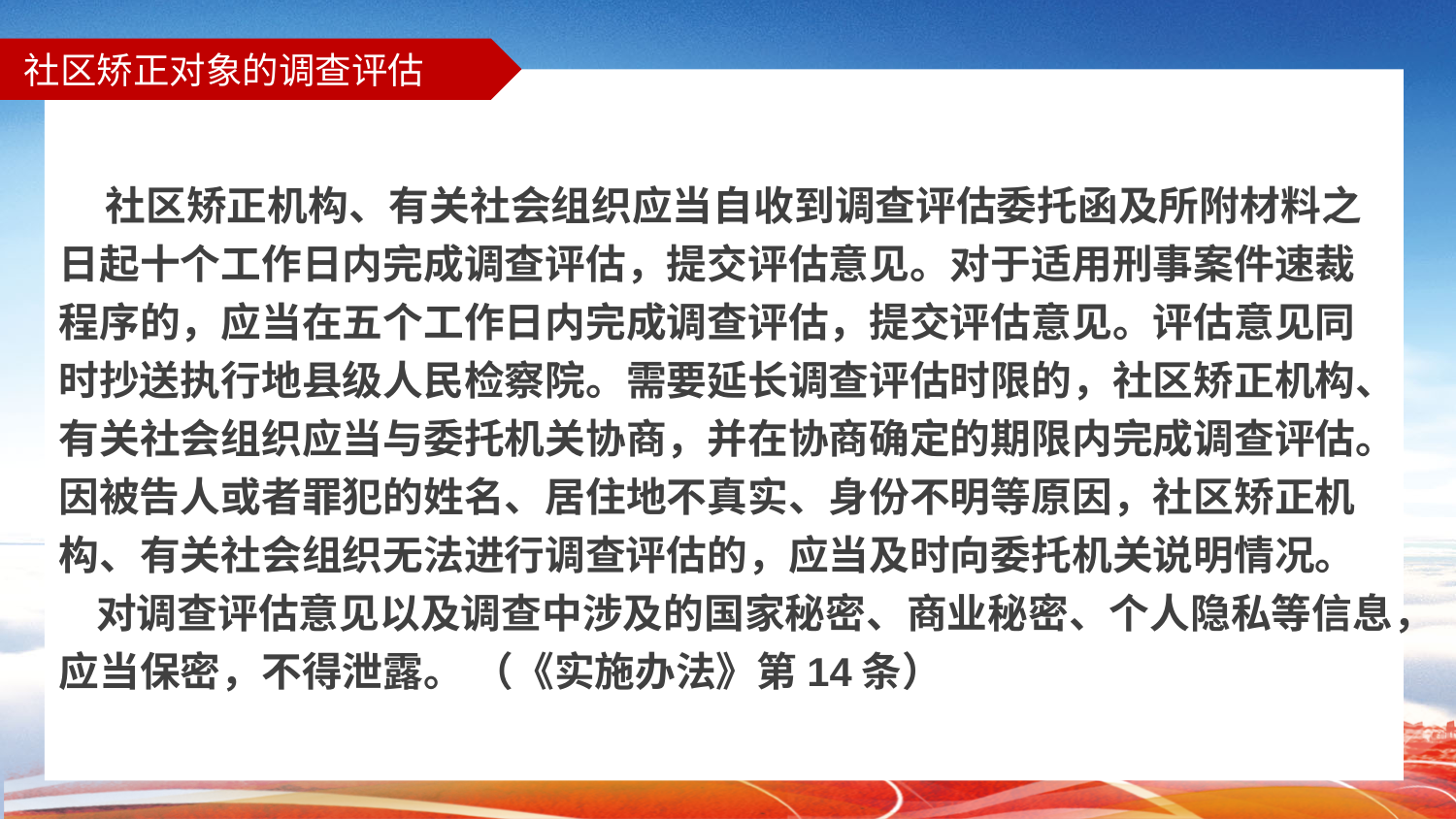

# 社区矫正对象的调查评估
    社区矫正机构、有关社会组织应当自收到调查评估委托函及所附材料之日起十个工作日内完成调查评估，提交评估意见。对于适用刑事案件速裁程序的，应当在五个工作日内完成调查评估，提交评估意见。评估意见同时抄送执行地县级人民检察院。需要延长调查评估时限的，社区矫正机构、有关社会组织应当与委托机关协商，并在协商确定的期限内完成调查评估。因被告人或者罪犯的姓名、居住地不真实、身份不明等原因，社区矫正机构、有关社会组织无法进行调查评估的，应当及时向委托机关说明情况。
   对调查评估意见以及调查中涉及的国家秘密、商业秘密、个人隐私等信息，应当保密，不得泄露。 （《实施办法》第14条）